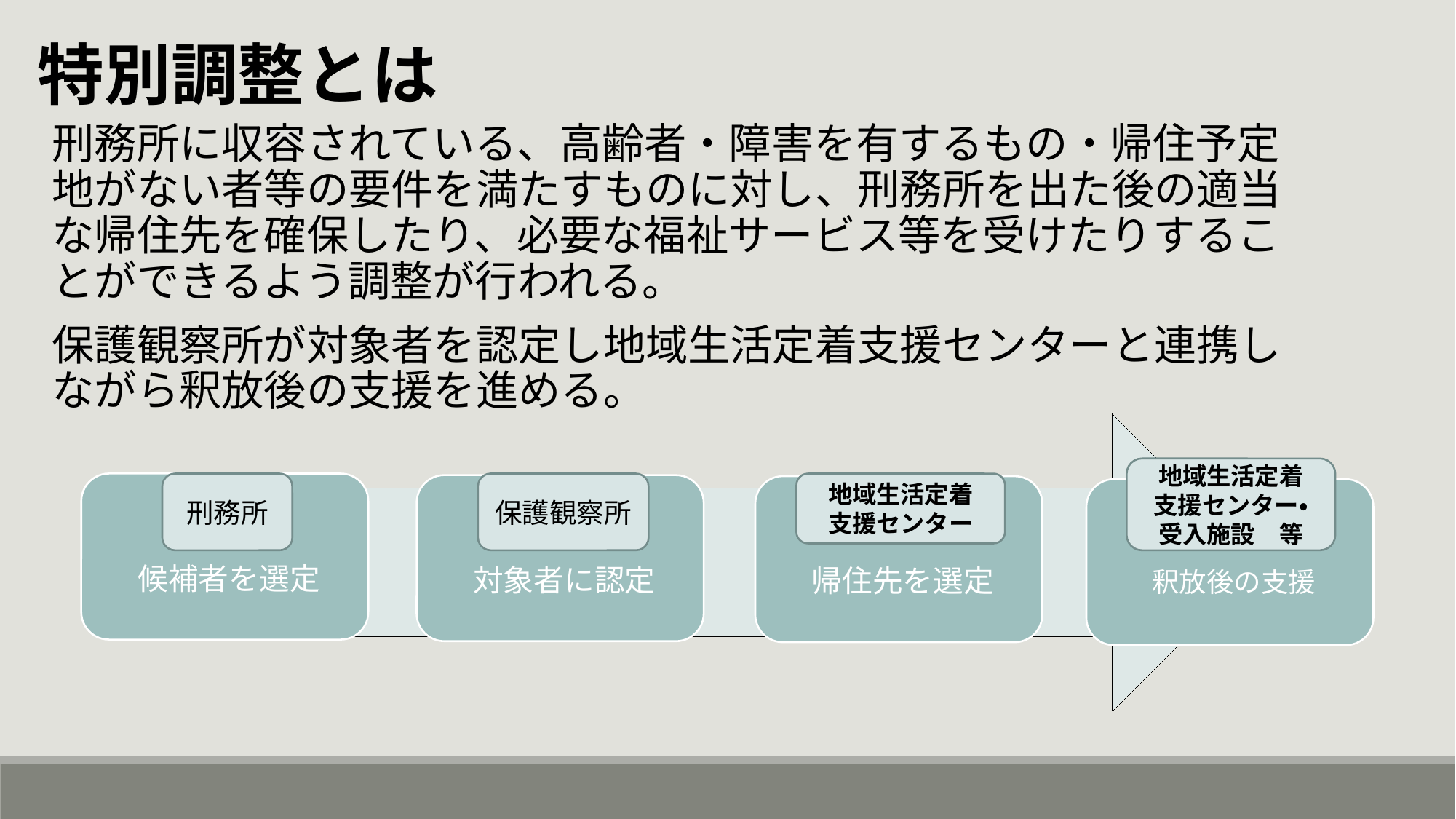

特別調整とは
刑務所に収容されている、高齢者・障害を有するもの・帰住予定地がない者等の要件を満たすものに対し、刑務所を出た後の適当な帰住先を確保したり、必要な福祉サービス等を受けたりすることができるよう調整が行われる。
保護観察所が対象者を認定し地域生活定着支援センターと連携しながら釈放後の支援を進める。

候補者を選定

対象者に認定

帰住先を選定

釈放後の支援
地域生活定着
支援センター・
受入施設　等
刑務所
保護観察所
地域生活定着
支援センター